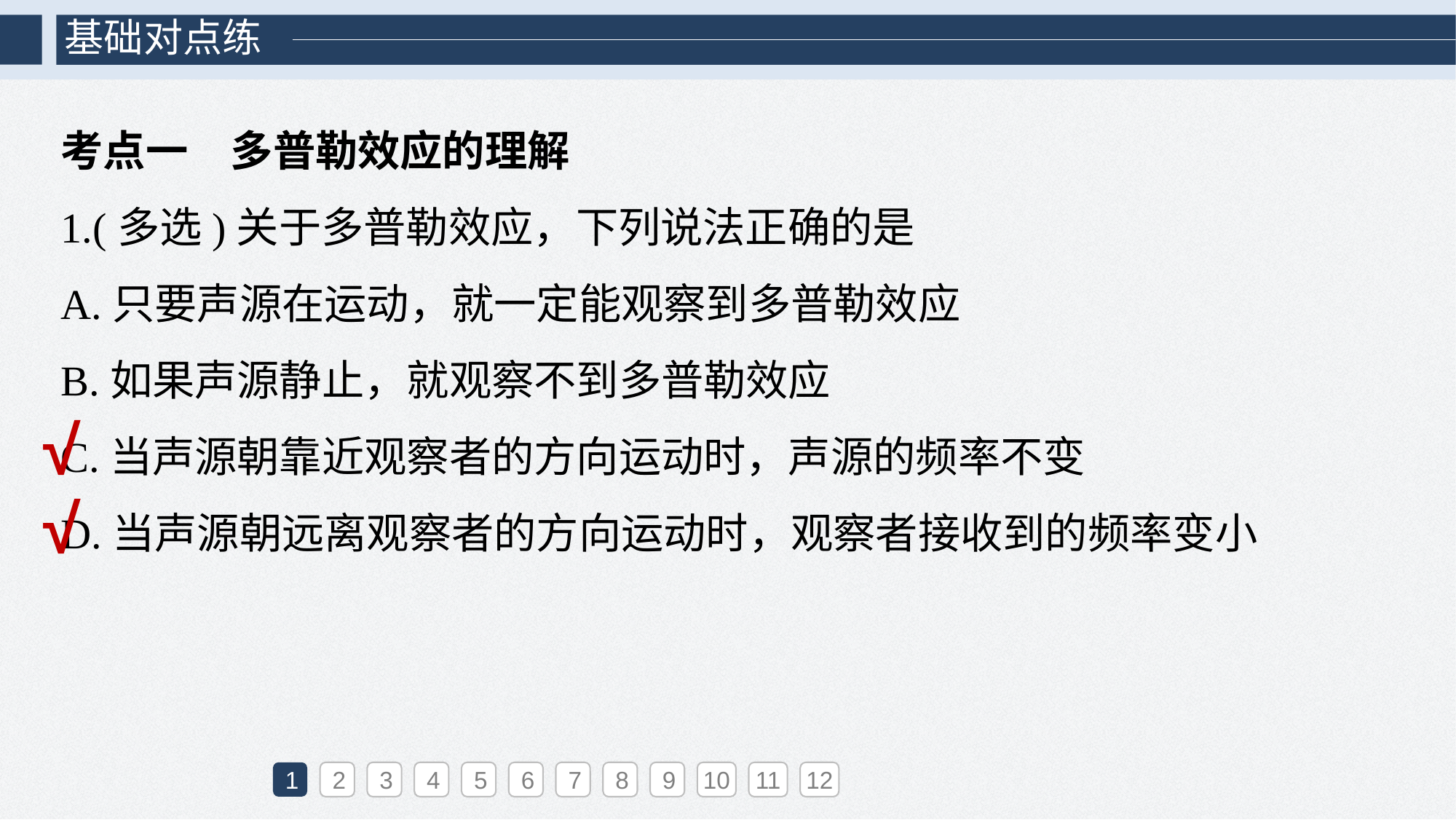

基础对点练

考点一　多普勒效应的理解
1.(多选)关于多普勒效应，下列说法正确的是
A.只要声源在运动，就一定能观察到多普勒效应
B.如果声源静止，就观察不到多普勒效应
C.当声源朝靠近观察者的方向运动时，声源的频率不变
D.当声源朝远离观察者的方向运动时，观察者接收到的频率变小
√
√
1
2
3
4
5
6
7
8
9
10
11
12